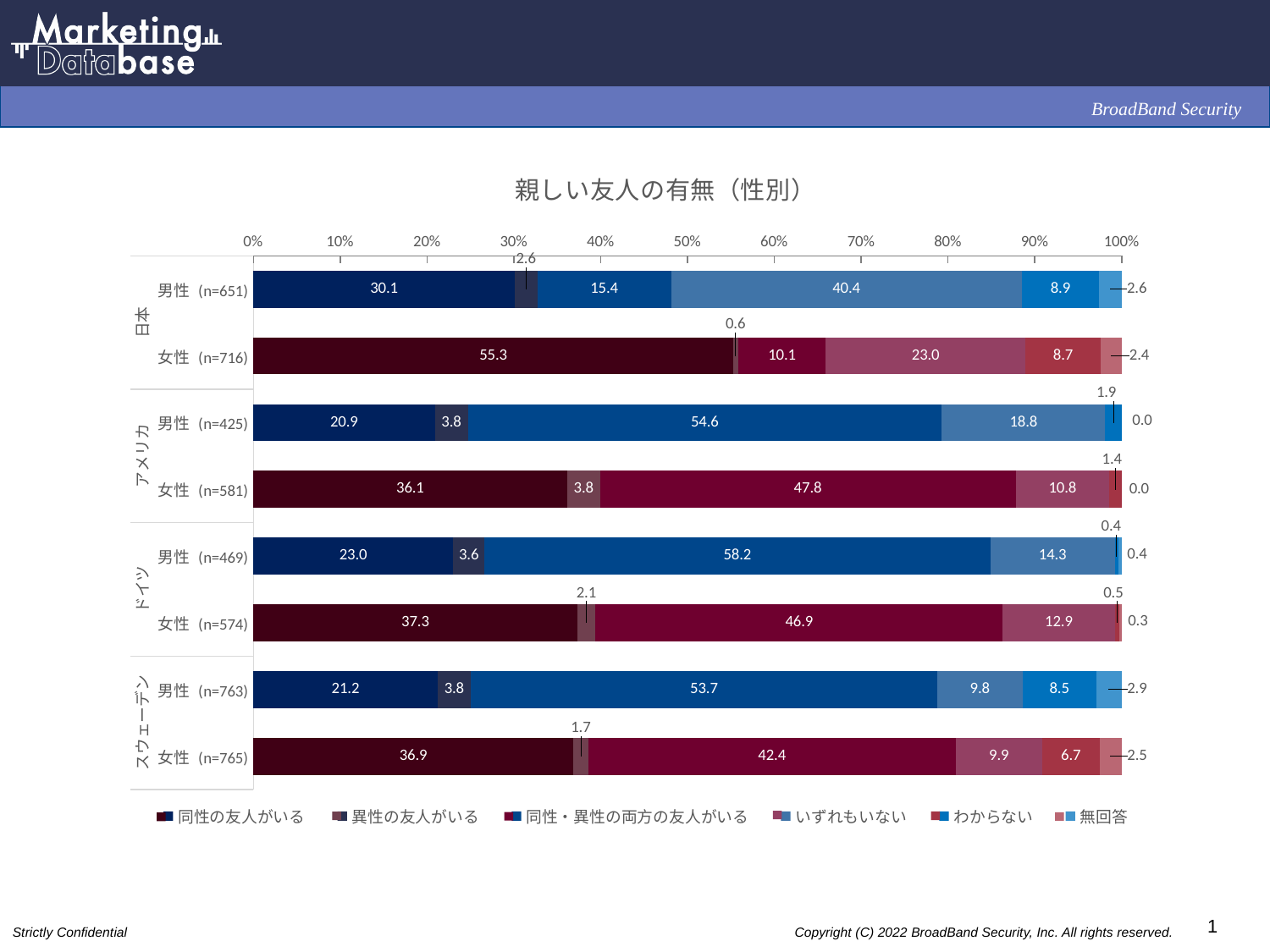

### Chart: 親しい友人の有無（性別）

| Category | 同性の友人がいる | 異性の友人がいる | 同性・異性の両方の友人がいる | いずれもいない | わからない | 無回答 |
|---|---|---|---|---|---|---|
| 男性 (n=651) | 30.1 | 2.6 | 15.4 | 40.4 | 8.9 | 2.6 |
| 女性 (n=716) | 55.3 | 0.6 | 10.1 | 23.0 | 8.7 | 2.4 |
| 男性 (n=425) | 20.9 | 3.8 | 54.6 | 18.8 | 1.9 | 0.0 |
| 女性 (n=581) | 36.1 | 3.8 | 47.8 | 10.8 | 1.4 | 0.0 |
| 男性 (n=469) | 23.0 | 3.6 | 58.2 | 14.3 | 0.4 | 0.4 |
| 女性 (n=574) | 37.3 | 2.1 | 46.9 | 12.9 | 0.5 | 0.3 |
| 男性 (n=763) | 21.2 | 3.8 | 53.7 | 9.8 | 8.5 | 2.9 |
| 女性 (n=765) | 36.9 | 1.7 | 42.4 | 9.9 | 6.7 | 2.5 |